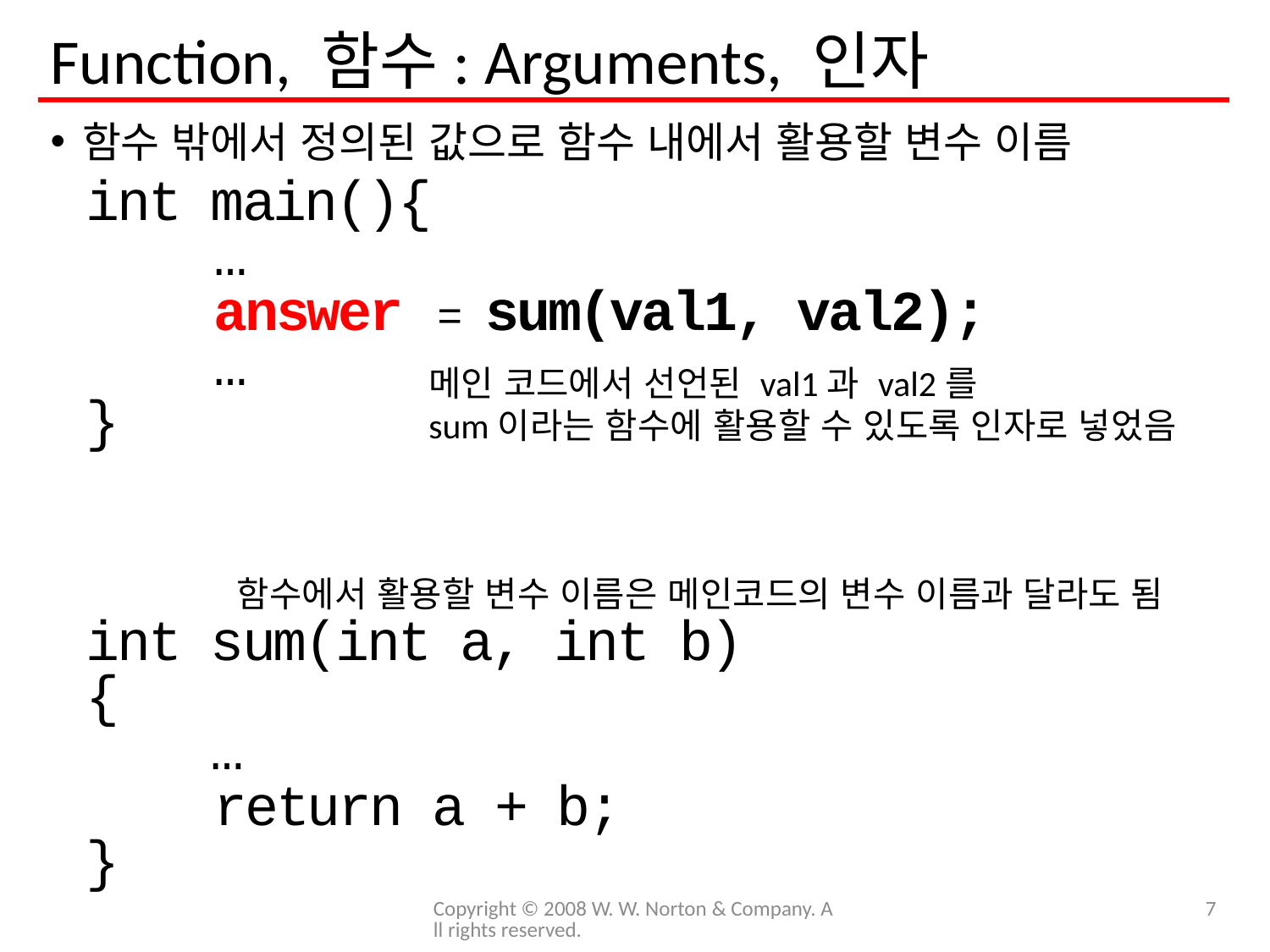

# Function, 함수: Arguments, 인자
함수 밖에서 정의된 값으로 함수 내에서 활용할 변수 이름
int main(){
    …
    answer = sum(val1, val2);
    …
}

int sum(int a, int b)
{
    …
    return a + b;
}
메인 코드에서 선언된 val1과 val2를
sum이라는 함수에 활용할 수 있도록 인자로 넣었음
함수에서 활용할 변수 이름은 메인코드의 변수 이름과 달라도 됨
Copyright © 2008 W. W. Norton & Company. All rights reserved.
7